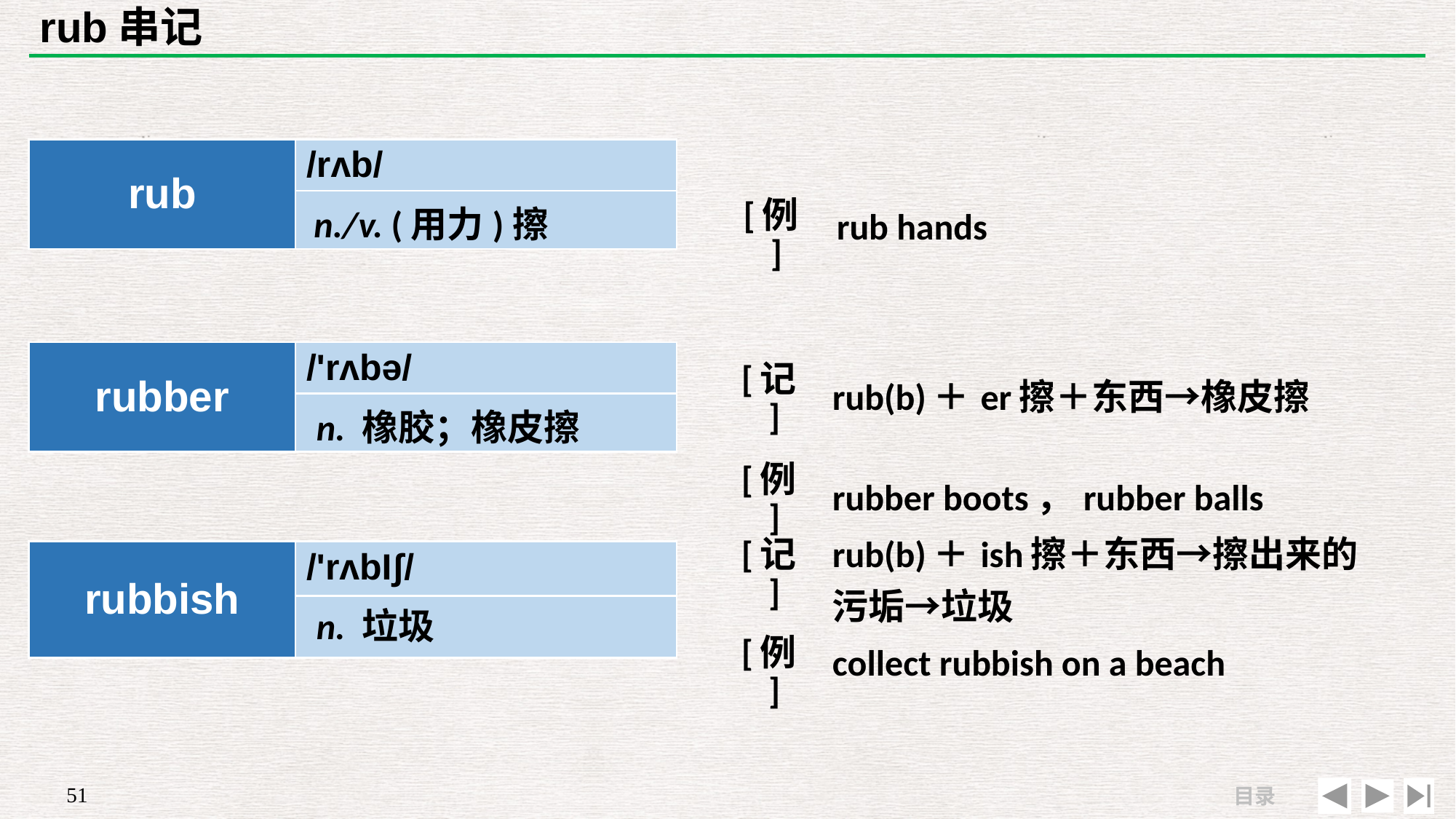

# rub串记

|  |  |
| --- | --- |
| [例] | rub hands |
| rub | /rʌb/ |
| --- | --- |
|  |  |
n./v. (用力)擦
| rubber | /'rʌbə/ |
| --- | --- |
|  |  |
| [记] | rub(b)＋er擦＋东西→橡皮擦 |
| --- | --- |
| [例] | rubber boots，rubber balls |
n. 橡胶；橡皮擦
| [记] | rub(b)＋ish擦＋东西→擦出来的污垢→垃圾 |
| --- | --- |
| [例] | collect rubbish on a beach |
| rubbish | /'rʌbIʃ/ |
| --- | --- |
|  |  |
n. 垃圾